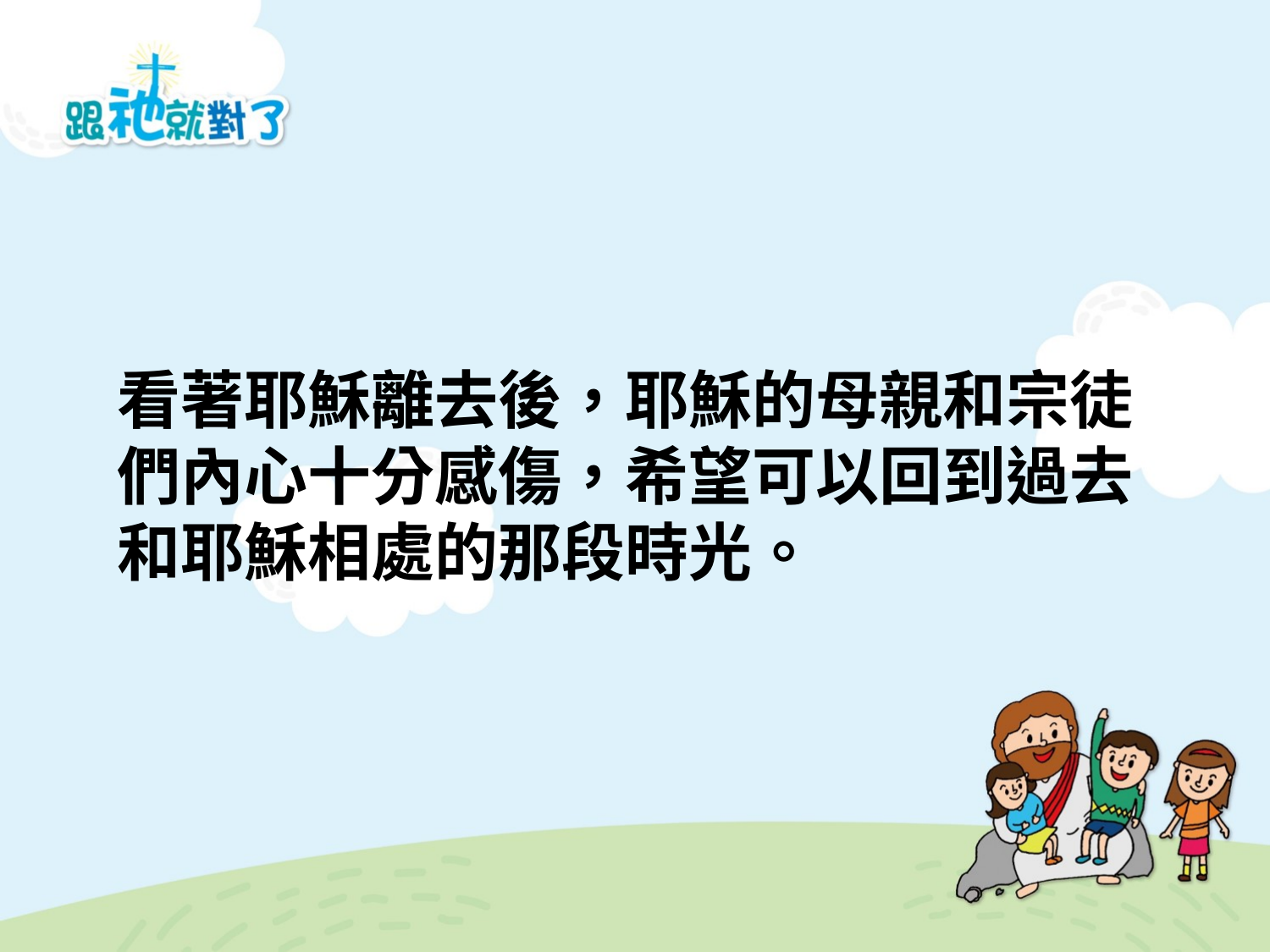

看著耶穌離去後，耶穌的母親和宗徒們內心十分感傷，希望可以回到過去和耶穌相處的那段時光。